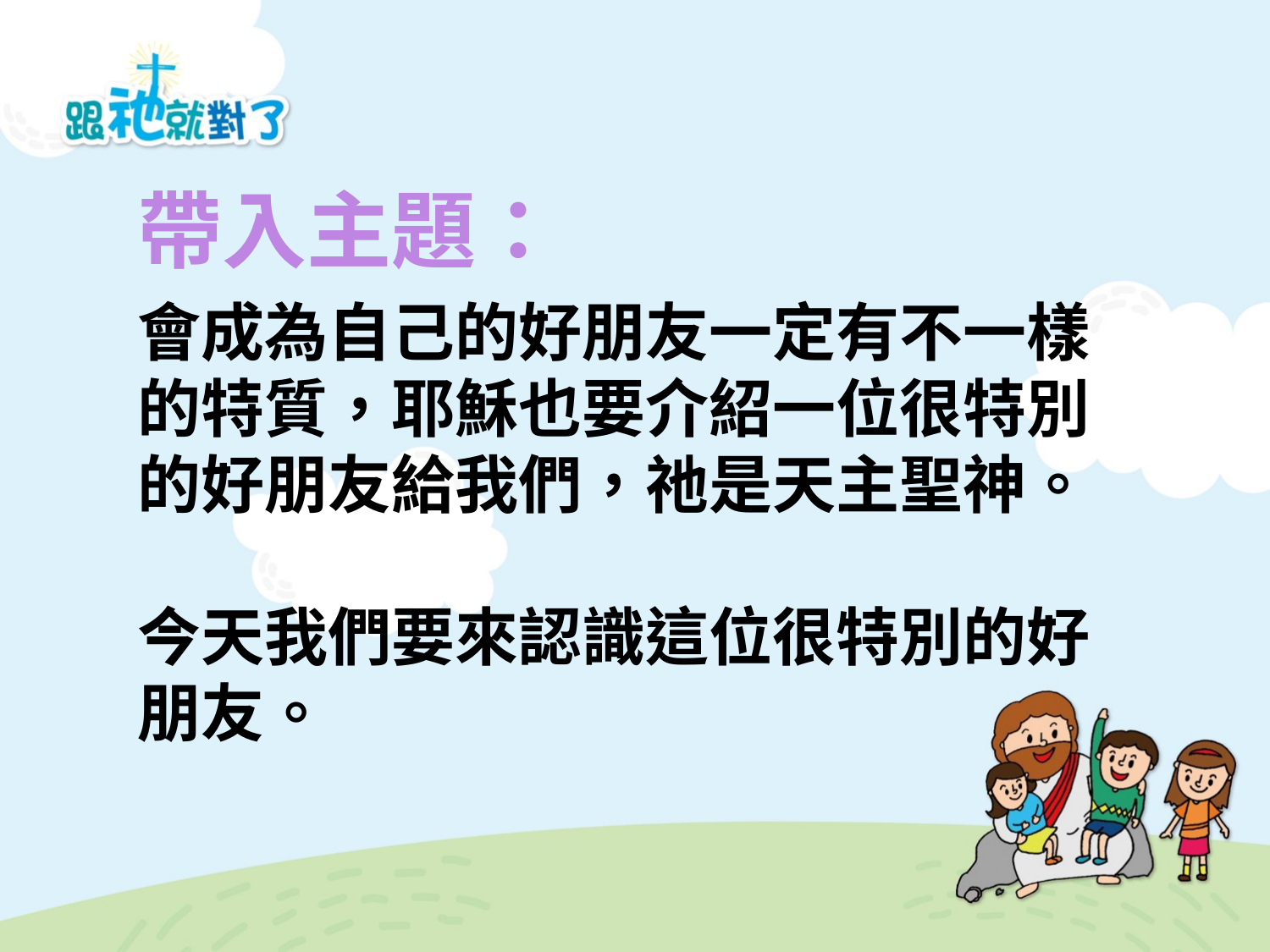

帶入主題：
會成為自己的好朋友一定有不一樣的特質，耶穌也要介紹一位很特別的好朋友給我們，祂是天主聖神。

今天我們要來認識這位很特別的好朋友。